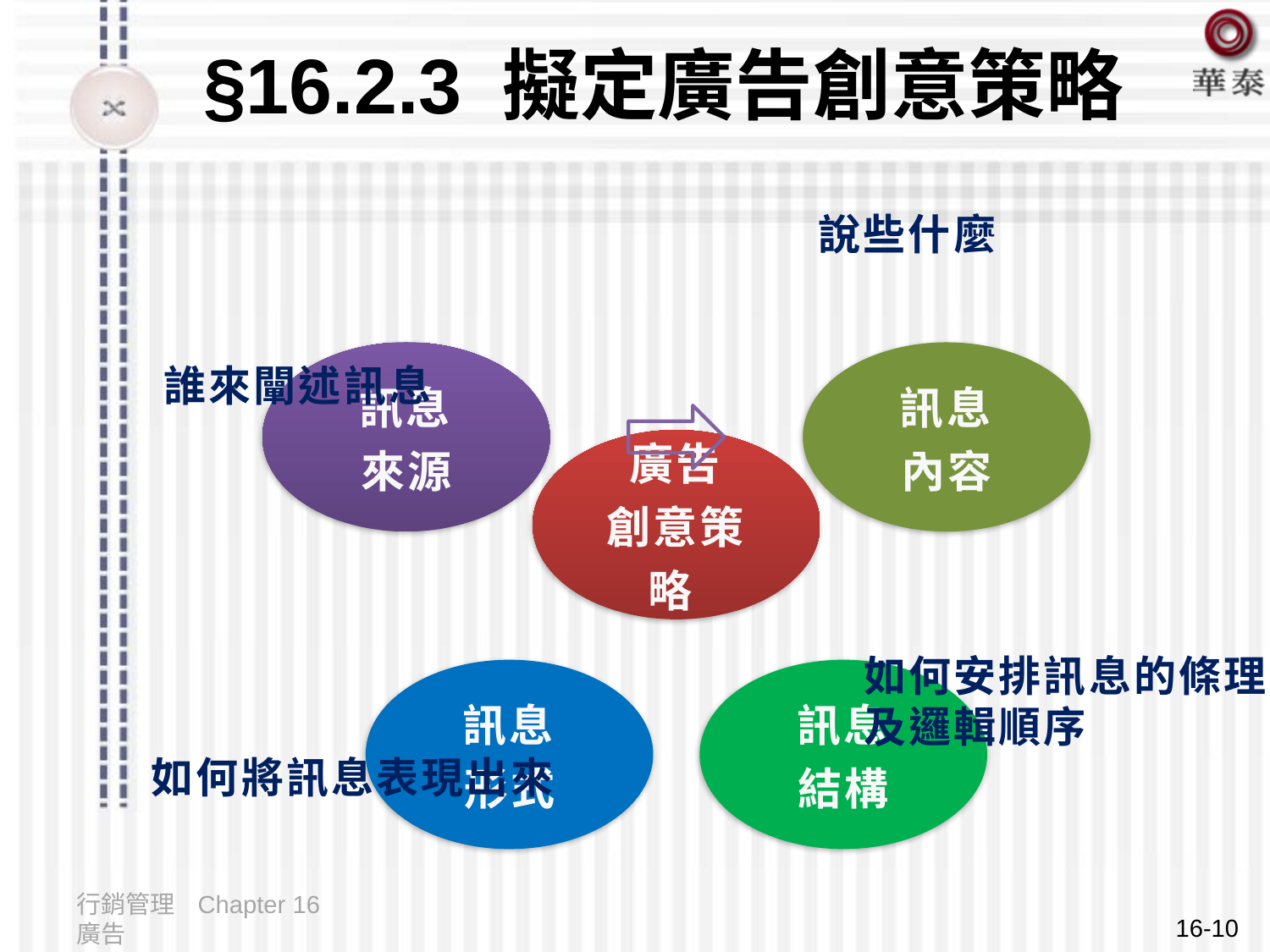

# §16.2.3 擬定廣告創意策略
廣告
創意策略
訊息
內容
訊息
來源
說些什麼
誰來闡述訊息
如何安排訊息的條理及邏輯順序
如何將訊息表現出來
行銷管理   Chapter 16   廣告
16-10